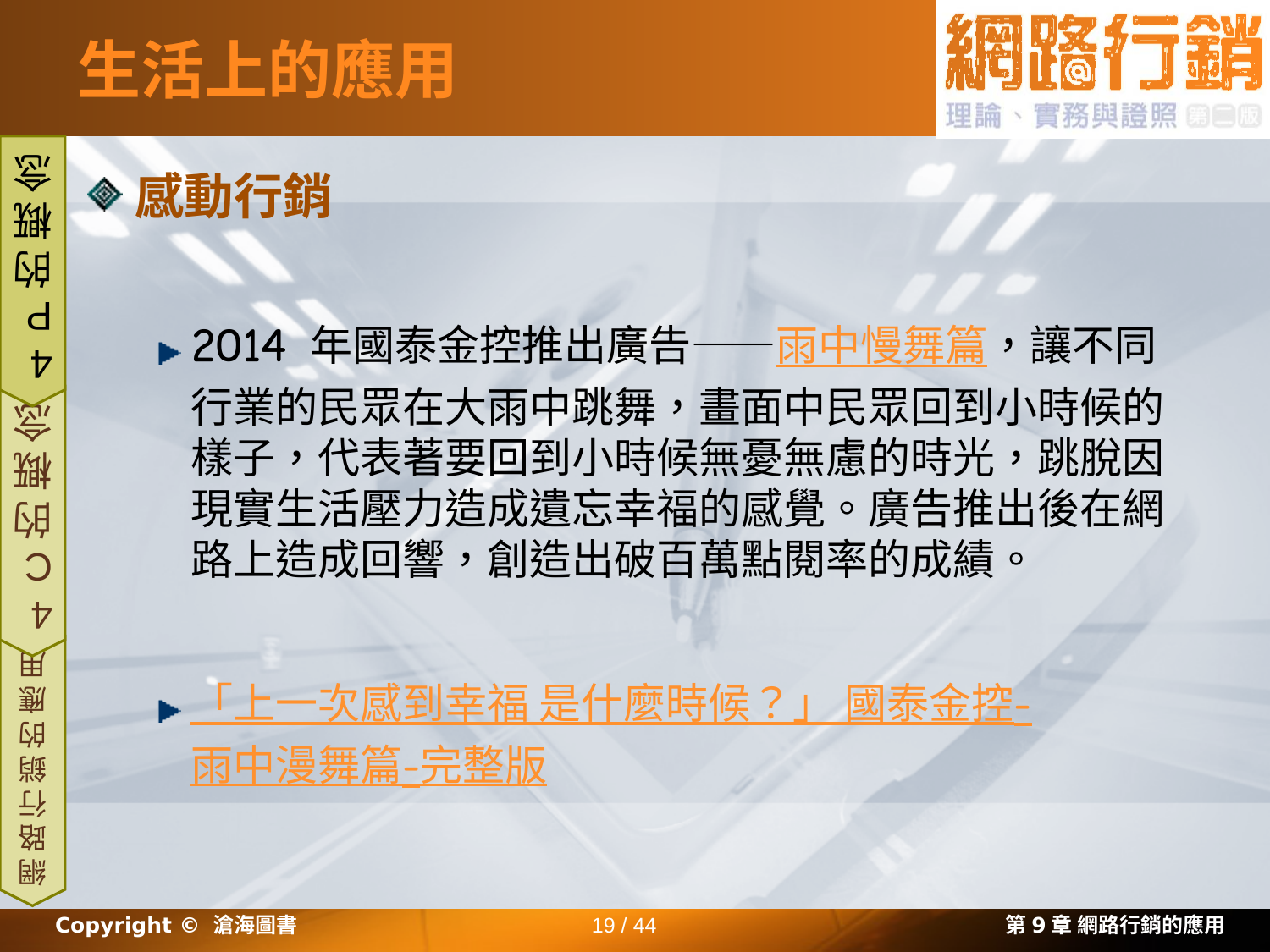

# 生活上的應用
感動行銷

2014 年國泰金控推出廣告——雨中慢舞篇，讓不同行業的民眾在大雨中跳舞，畫面中民眾回到小時候的樣子，代表著要回到小時候無憂無慮的時光，跳脫因現實生活壓力造成遺忘幸福的感覺。廣告推出後在網路上造成回響，創造出破百萬點閱率的成績。

「上一次感到幸福 是什麼時候？」 國泰金控-雨中漫舞篇-完整版
4P 的概念
4C 的概念
網路行銷的應用
Copyright © 滄海圖書
19 / 44
第9章 網路行銷的應用